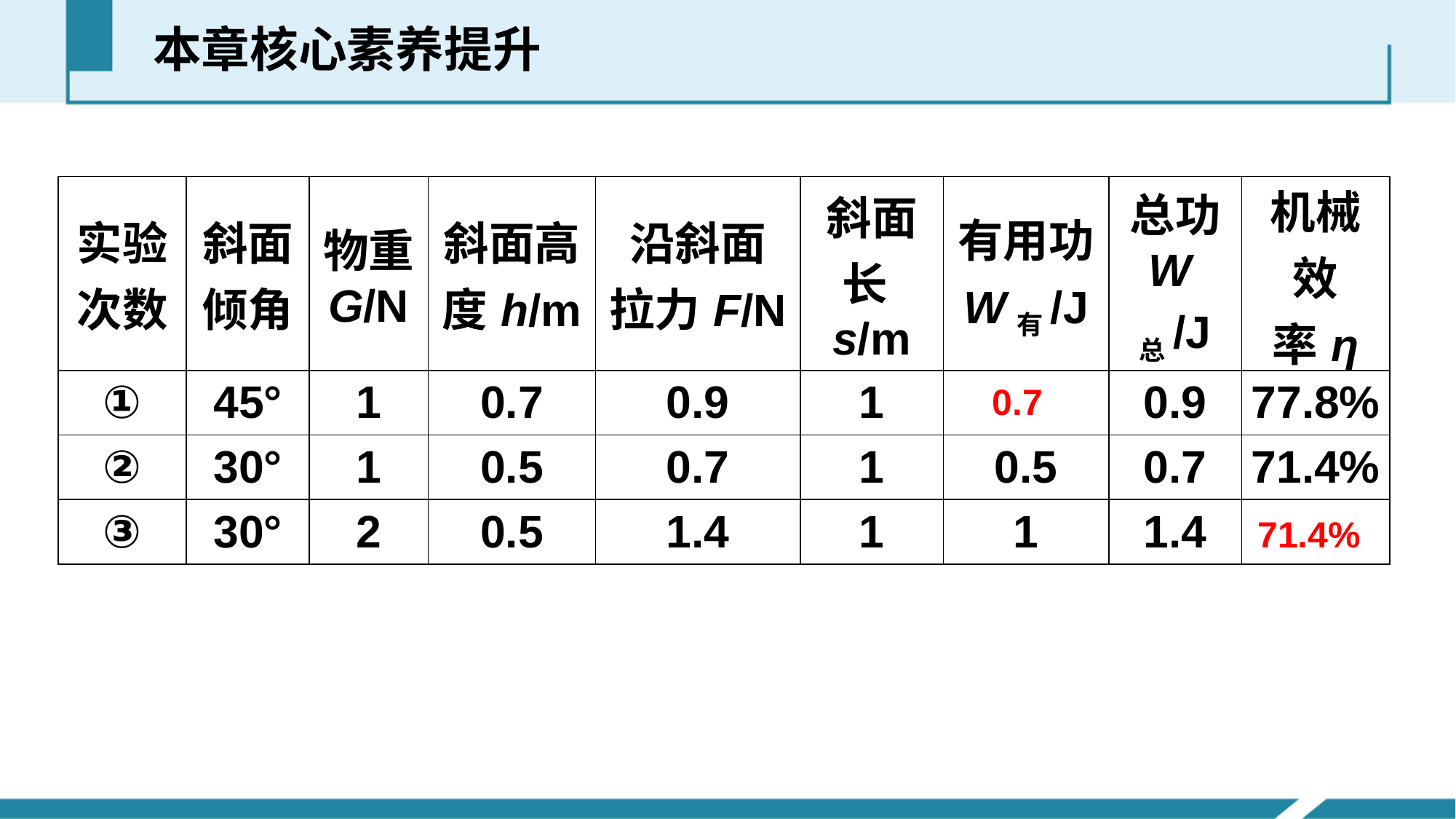

本章核心素养提升
| 实验 次数 | 斜面倾角 | 物重 G/N | 斜面高 度h/m | 沿斜面 拉力F/N | 斜面 长s/m | 有用功 W有/J | 总功 W总/J | 机械效 率η |
| --- | --- | --- | --- | --- | --- | --- | --- | --- |
| ① | 45° | 1 | 0.7 | 0.9 | 1 |  | 0.9 | 77.8% |
| ② | 30° | 1 | 0.5 | 0.7 | 1 | 0.5 | 0.7 | 71.4% |
| ③ | 30° | 2 | 0.5 | 1.4 | 1 | 1 | 1.4 |  |
0.7
71.4%